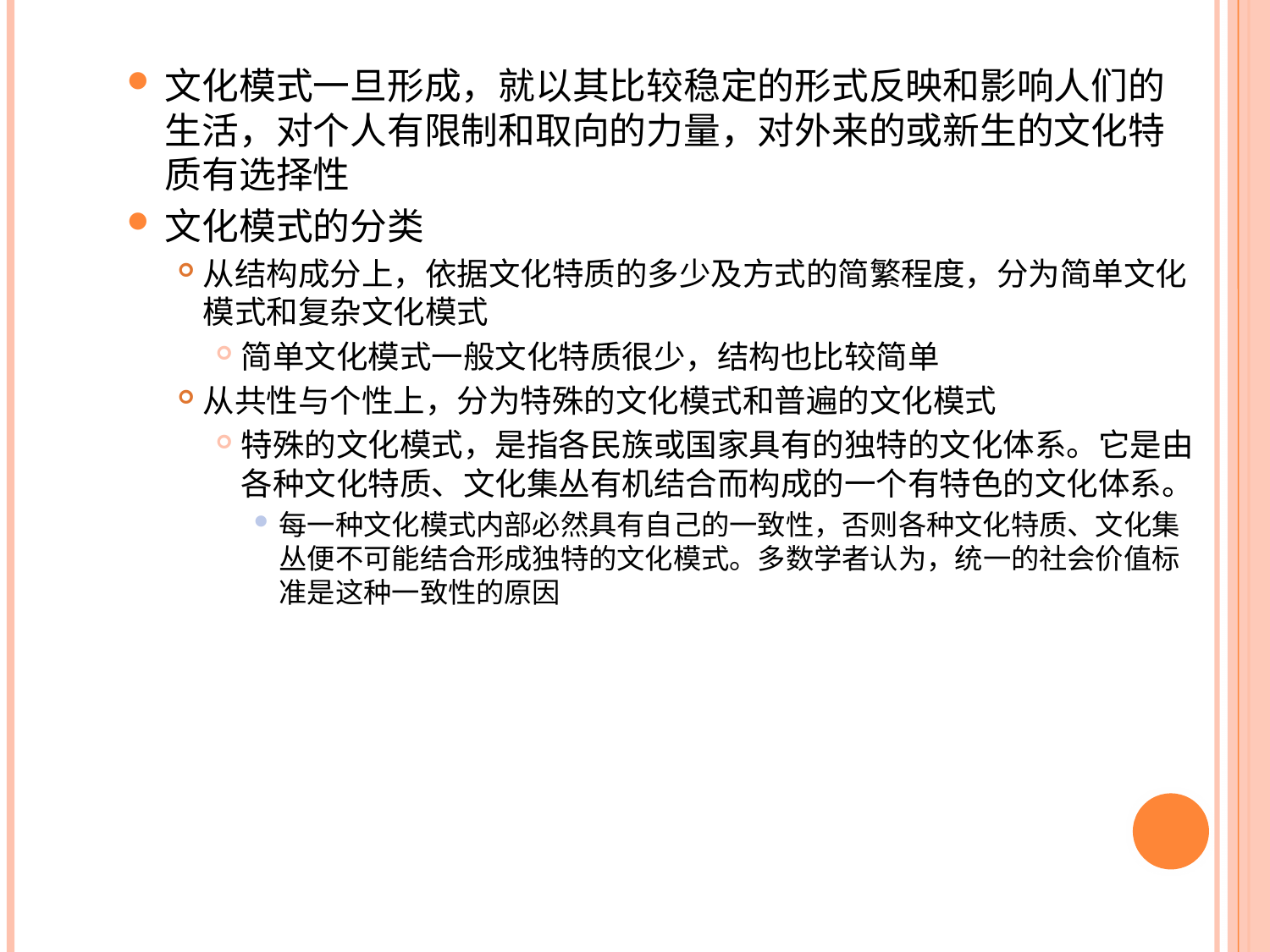

文化模式一旦形成，就以其比较稳定的形式反映和影响人们的生活，对个人有限制和取向的力量，对外来的或新生的文化特质有选择性
文化模式的分类
从结构成分上，依据文化特质的多少及方式的简繁程度，分为简单文化模式和复杂文化模式
简单文化模式一般文化特质很少，结构也比较简单
从共性与个性上，分为特殊的文化模式和普遍的文化模式
特殊的文化模式，是指各民族或国家具有的独特的文化体系。它是由各种文化特质、文化集丛有机结合而构成的一个有特色的文化体系。
每一种文化模式内部必然具有自己的一致性，否则各种文化特质、文化集丛便不可能结合形成独特的文化模式。多数学者认为，统一的社会价值标准是这种一致性的原因